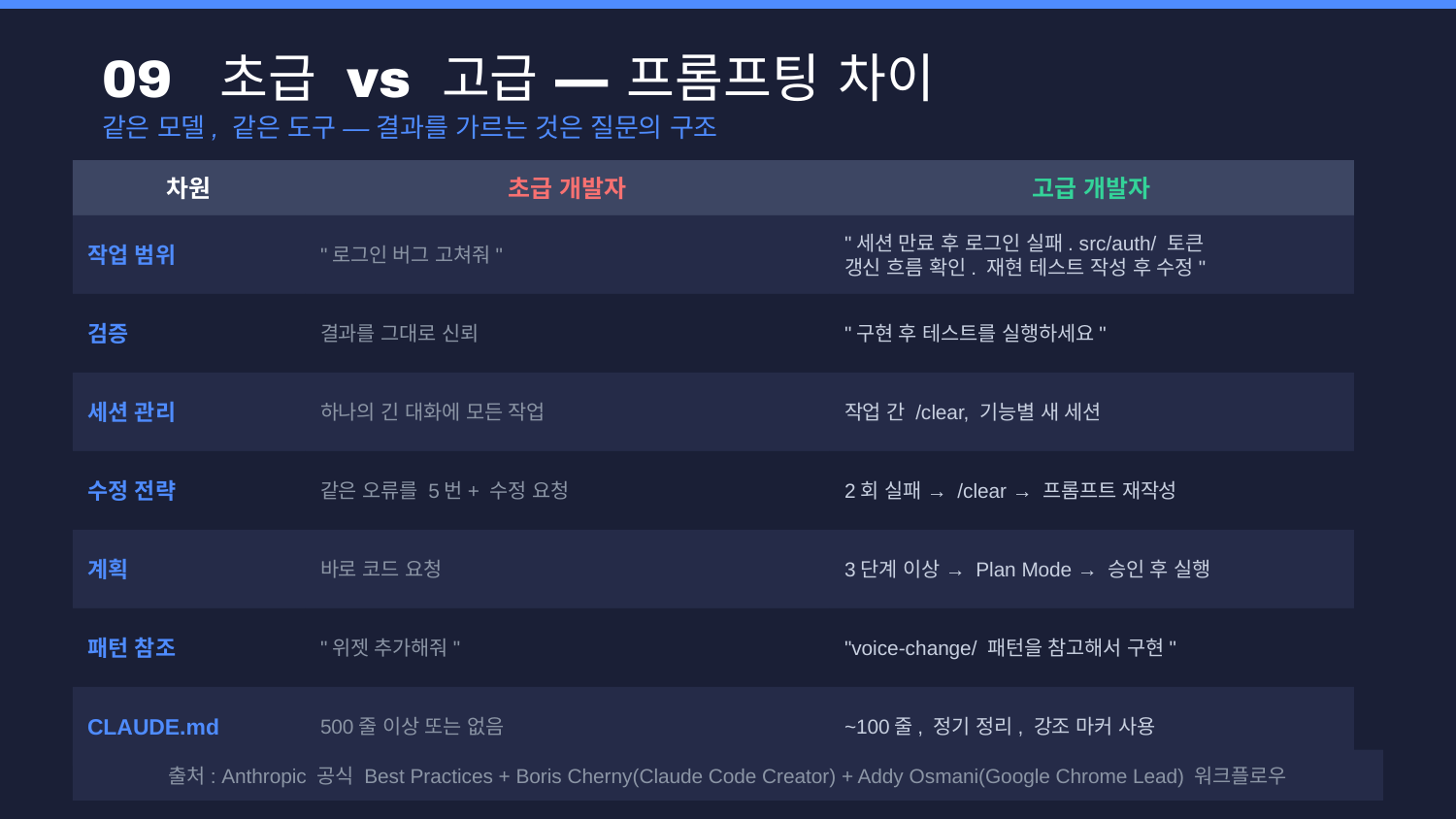

09  초급 vs 고급 — 프롬프팅 차이
같은 모델, 같은 도구 — 결과를 가르는 것은 질문의 구조

차원

초급 개발자

고급 개발자

작업 범위

"로그인 버그 고쳐줘"

"세션 만료 후 로그인 실패. src/auth/ 토큰
갱신 흐름 확인. 재현 테스트 작성 후 수정"

검증

결과를 그대로 신뢰

"구현 후 테스트를 실행하세요"

세션 관리

하나의 긴 대화에 모든 작업

작업 간 /clear, 기능별 새 세션

수정 전략

같은 오류를 5번+ 수정 요청

2회 실패 → /clear → 프롬프트 재작성

계획

바로 코드 요청

3단계 이상 → Plan Mode → 승인 후 실행

패턴 참조

"위젯 추가해줘"

"voice-change/ 패턴을 참고해서 구현"

CLAUDE.md

500줄 이상 또는 없음

~100줄, 정기 정리, 강조 마커 사용

출처: Anthropic 공식 Best Practices + Boris Cherny(Claude Code Creator) + Addy Osmani(Google Chrome Lead) 워크플로우